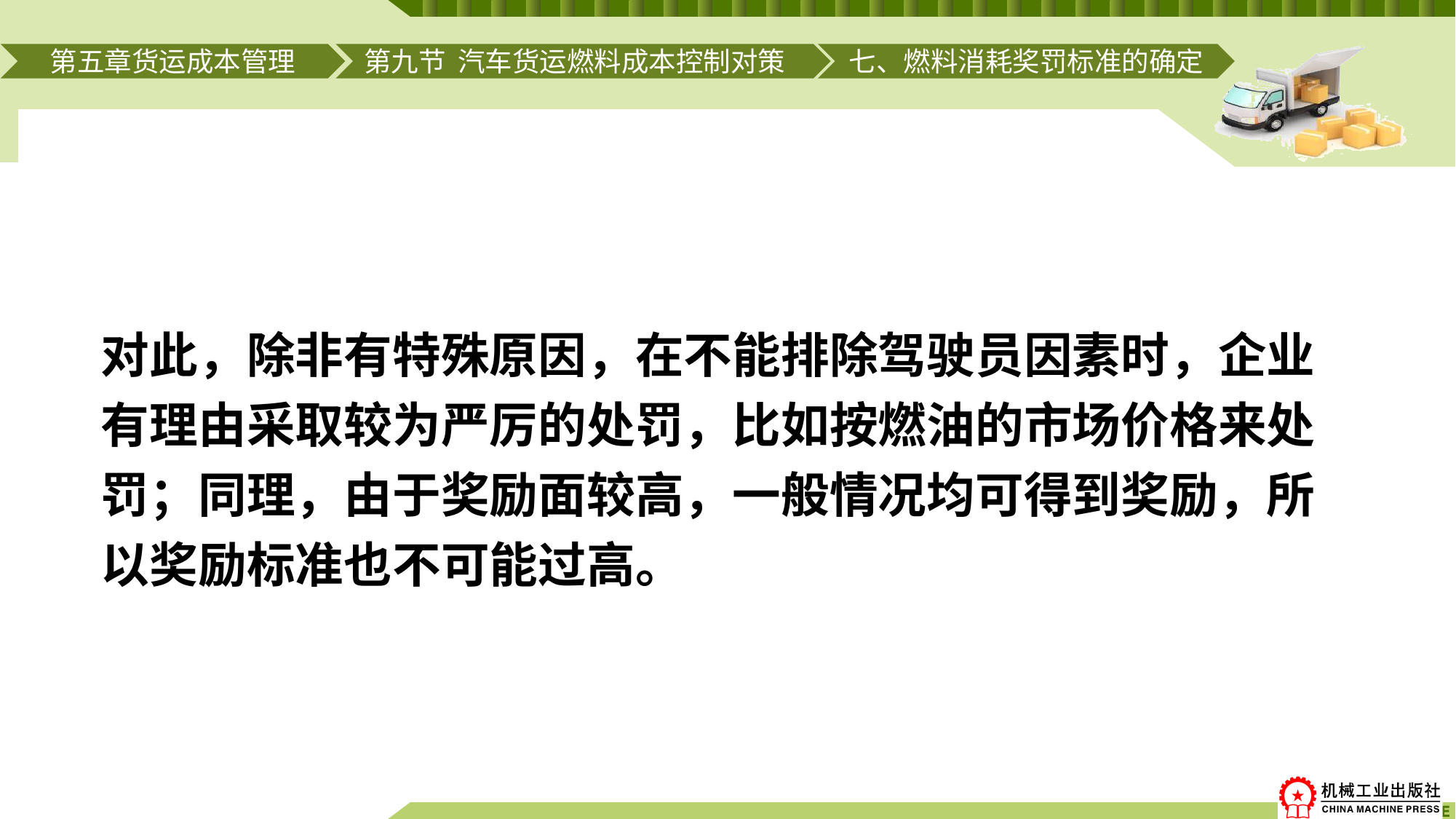

第五章货运成本管理
第九节  汽车货运燃料成本控制对策
七、燃料消耗奖罚标准的确定
# 对此，除非有特殊原因，在不能排除驾驶员因素时，企业有理由采取较为严厉的处罚，比如按燃油的市场价格来处罚；同理，由于奖励面较高，一般情况均可得到奖励，所以奖励标准也不可能过高。